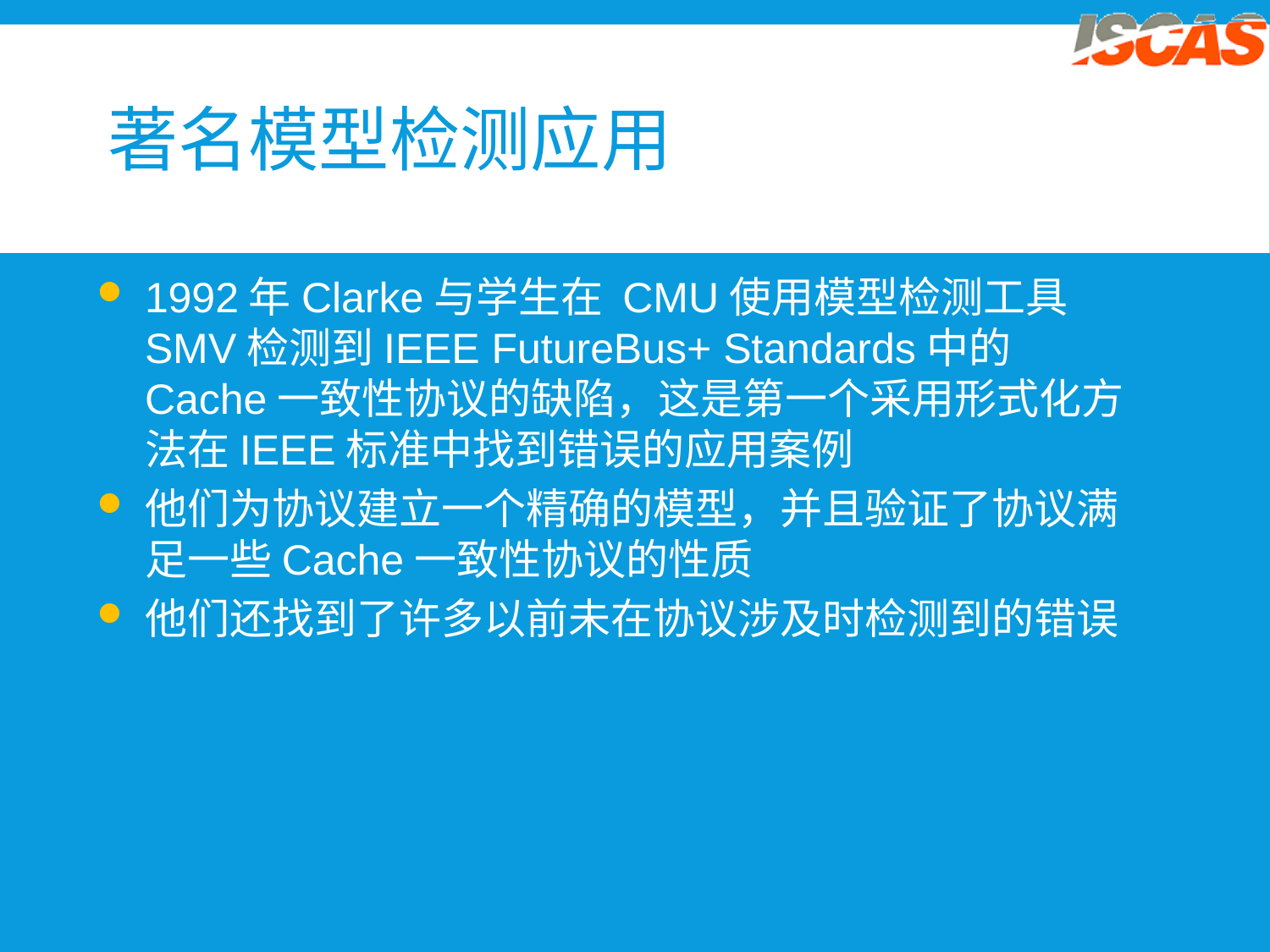

# 著名模型检测应用
1992年Clarke与学生在 CMU使用模型检测工具SMV检测到IEEE FutureBus+ Standards中的Cache一致性协议的缺陷，这是第一个采用形式化方法在IEEE标准中找到错误的应用案例
他们为协议建立一个精确的模型，并且验证了协议满足一些Cache一致性协议的性质
他们还找到了许多以前未在协议涉及时检测到的错误